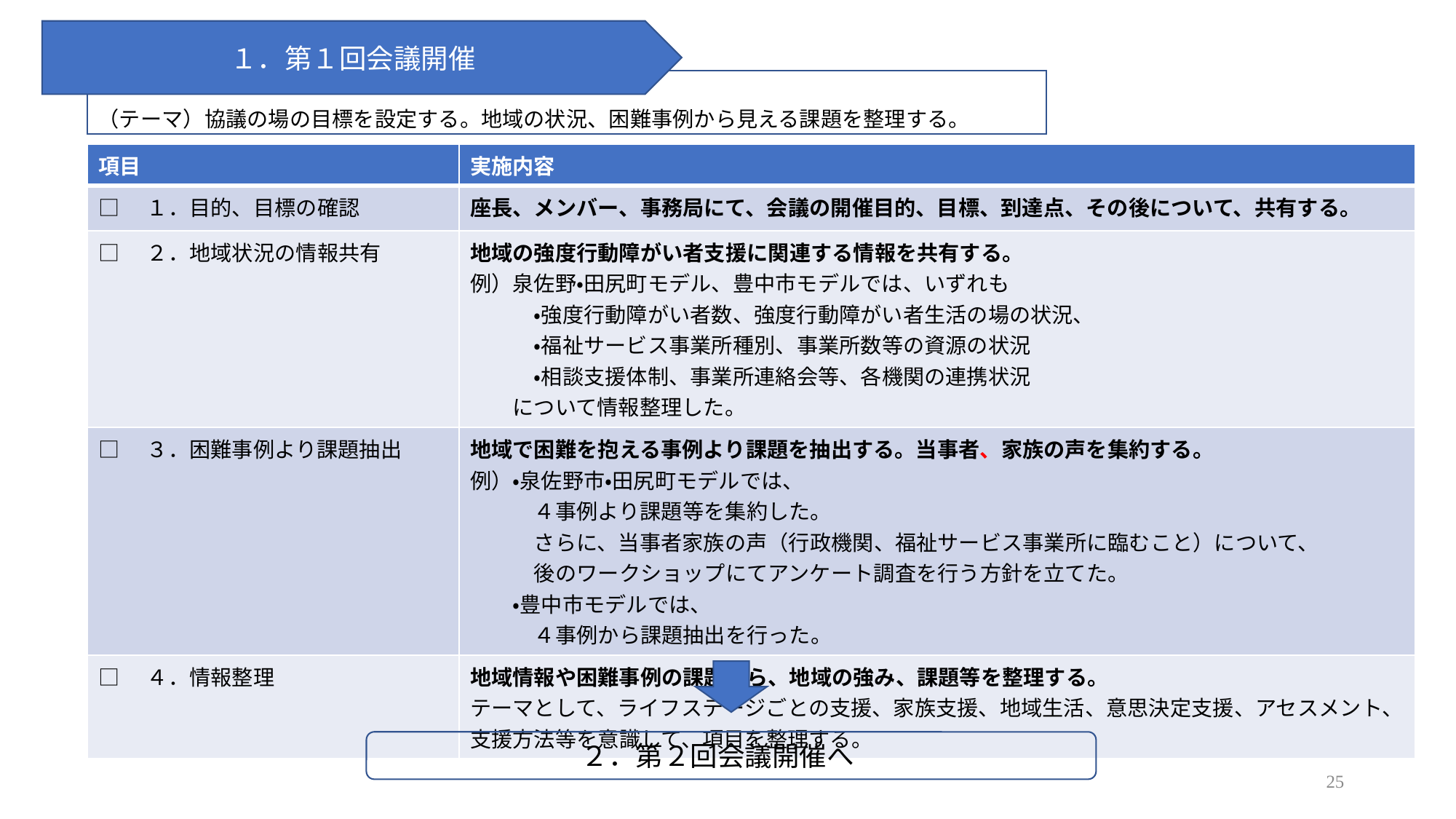

１．第１回会議開催

（テーマ）協議の場の目標を設定する。地域の状況、困難事例から見える課題を整理する。
| 項目 | 実施内容 |
| --- | --- |
| □　１．目的、目標の確認 | 座長、メンバー、事務局にて、会議の開催目的、目標、到達点、その後について、共有する。 |
| □　２．地域状況の情報共有 | 地域の強度行動障がい者支援に関連する情報を共有する。 例）泉佐野・田尻町モデル、豊中市モデルでは、いずれも 　　　・強度行動障がい者数、強度行動障がい者生活の場の状況、 　　　・福祉サービス事業所種別、事業所数等の資源の状況 　　　・相談支援体制、事業所連絡会等、各機関の連携状況 　　について情報整理した。 |
| □　３．困難事例より課題抽出 | 地域で困難を抱える事例より課題を抽出する。当事者、家族の声を集約する。 例）・泉佐野市・田尻町モデルでは、 　　　４事例より課題等を集約した。 　　　さらに、当事者家族の声（行政機関、福祉サービス事業所に臨むこと）について、 　　　後のワークショップにてアンケート調査を行う方針を立てた。 　　・豊中市モデルでは、 　　　４事例から課題抽出を行った。 |
| □　４．情報整理 | 地域情報や困難事例の課題から、地域の強み、課題等を整理する。 テーマとして、ライフステージごとの支援、家族支援、地域生活、意思決定支援、アセスメント、支援方法等を意識して、項目を整理する。 |

２．第２回会議開催へ
25